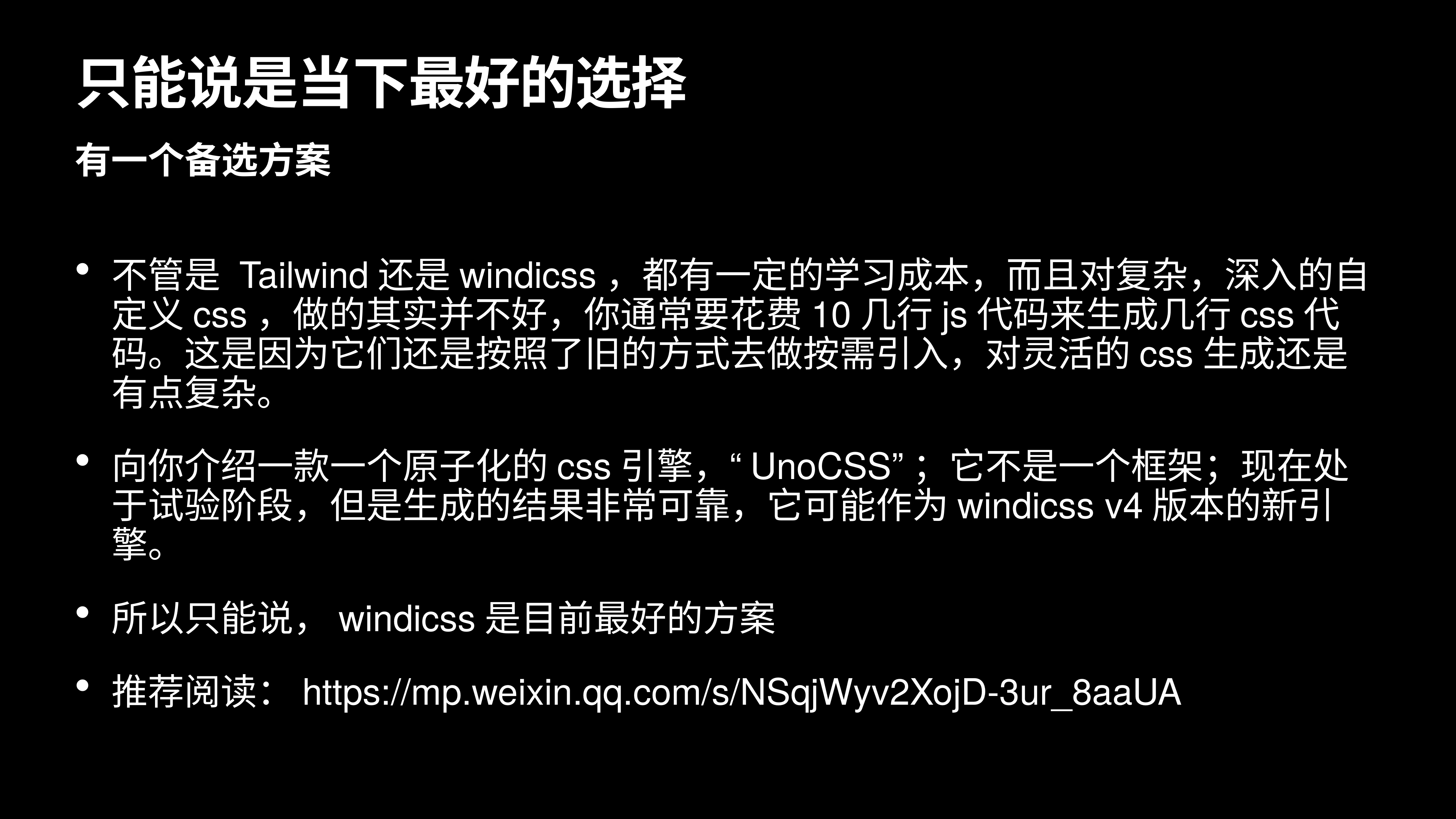

# 只能说是当下最好的选择
有一个备选方案
不管是 Tailwind还是windicss，都有一定的学习成本，而且对复杂，深入的自定义css，做的其实并不好，你通常要花费10几行js代码来生成几行css代码。这是因为它们还是按照了旧的方式去做按需引入，对灵活的css生成还是有点复杂。
向你介绍一款一个原子化的css引擎，“UnoCSS”；它不是一个框架；现在处于试验阶段，但是生成的结果非常可靠，它可能作为windicss v4版本的新引擎。
所以只能说，windicss是目前最好的方案
推荐阅读：https://mp.weixin.qq.com/s/NSqjWyv2XojD-3ur_8aaUA